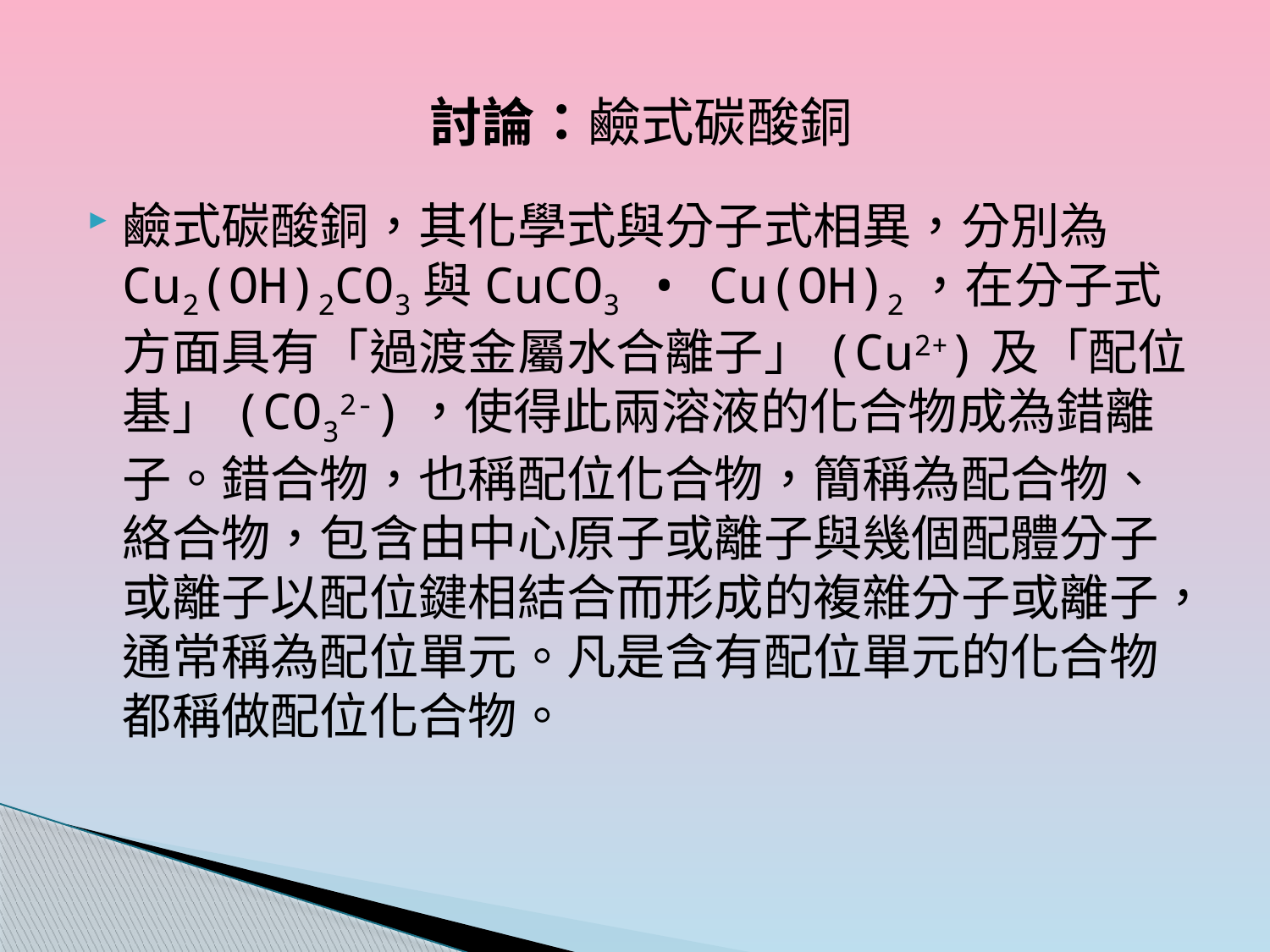

# 討論：鹼式碳酸銅
鹼式碳酸銅，其化學式與分子式相異，分別為Cu2(OH)2CO3與CuCO3 • Cu(OH)2，在分子式方面具有「過渡金屬水合離子」(Cu2+)及「配位基」(CO32-)，使得此兩溶液的化合物成為錯離子。錯合物，也稱配位化合物，簡稱為配合物、絡合物，包含由中心原子或離子與幾個配體分子或離子以配位鍵相結合而形成的複雜分子或離子，通常稱為配位單元。凡是含有配位單元的化合物都稱做配位化合物。